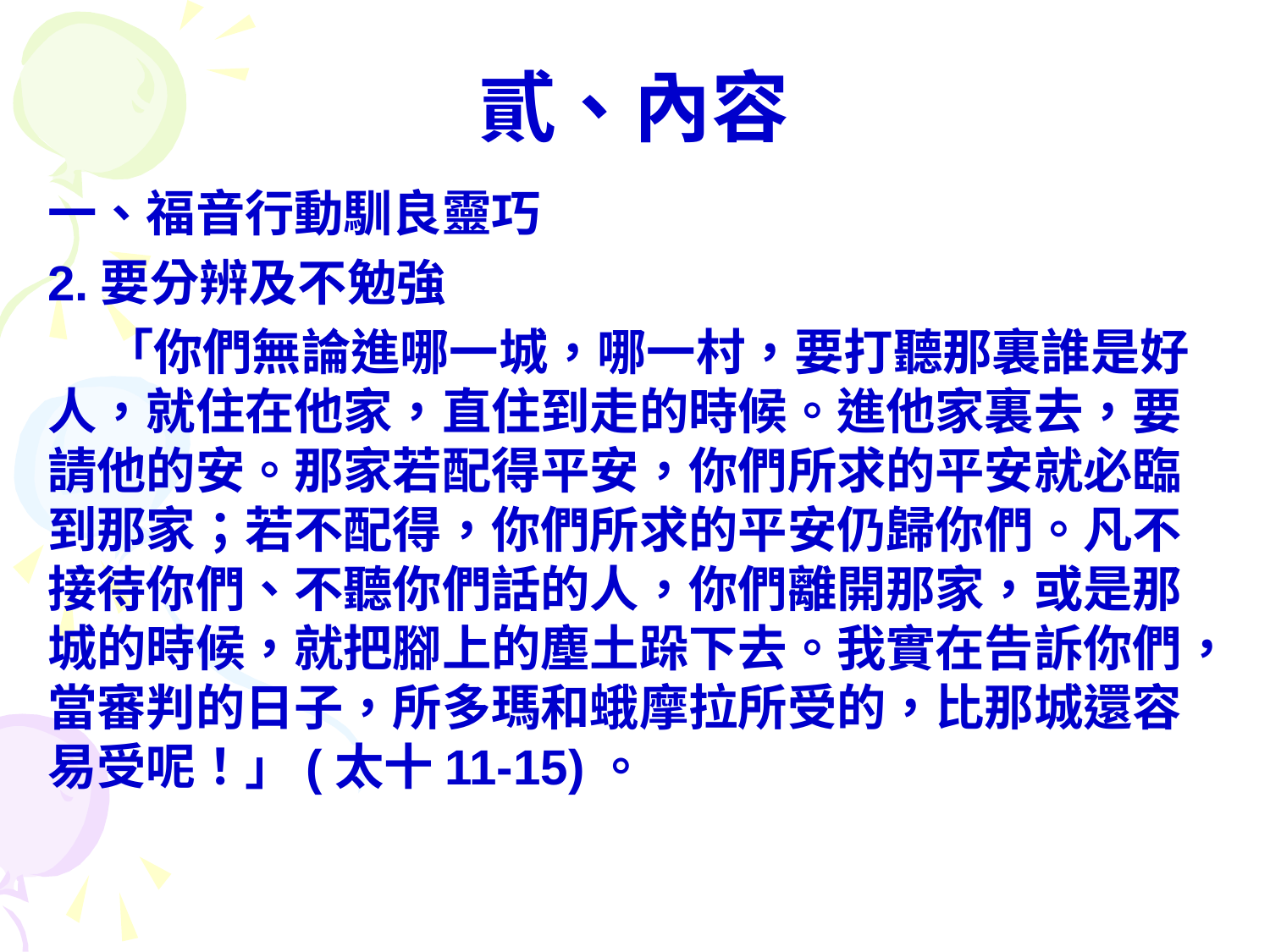

# 貳、內容
一、福音行動馴良靈巧
2.要分辨及不勉強
    「你們無論進哪一城，哪一村，要打聽那裏誰是好人，就住在他家，直住到走的時候。進他家裏去，要請他的安。那家若配得平安，你們所求的平安就必臨到那家；若不配得，你們所求的平安仍歸你們。凡不接待你們、不聽你們話的人，你們離開那家，或是那城的時候，就把腳上的塵土跺下去。我實在告訴你們，當審判的日子，所多瑪和蛾摩拉所受的，比那城還容易受呢！」(太十11-15)。